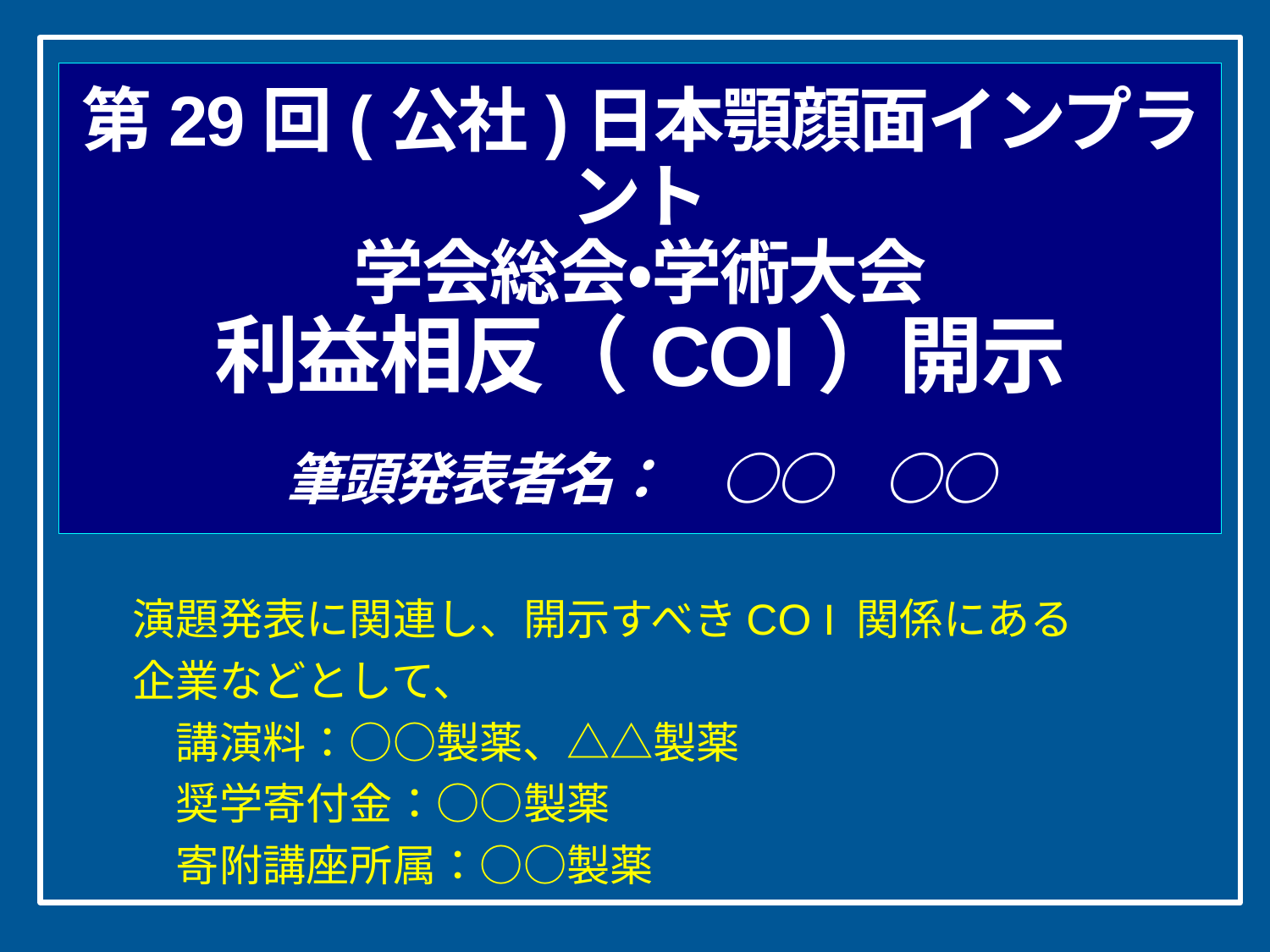

# 第29回(公社)日本顎顔面インプラント 学会総会・学術大会 利益相反（COI）開示 　 筆頭発表者名：　○○　○○

　演題発表に関連し、開示すべきCO I 関係にある
　企業などとして、
　　講演料：○○製薬、△△製薬
　　奨学寄付金：○○製薬
　　寄附講座所属：○○製薬